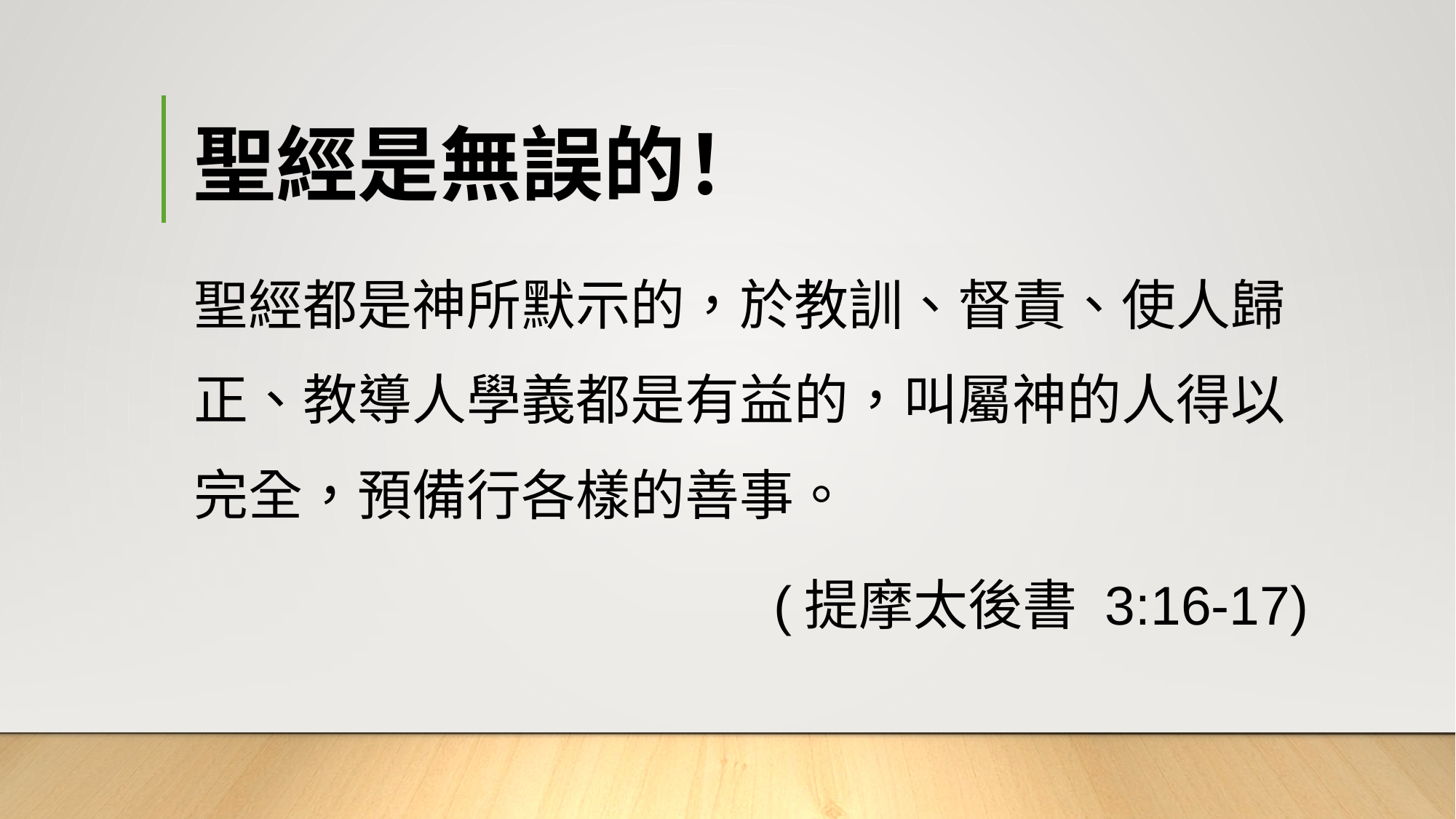

# 聖經是無誤的！
聖經都是神所默示的，於教訓、督責、使人歸正、教導人學義都是有益的，叫屬神的人得以完全，預備行各樣的善事。
(提摩太後書 3:16-17)